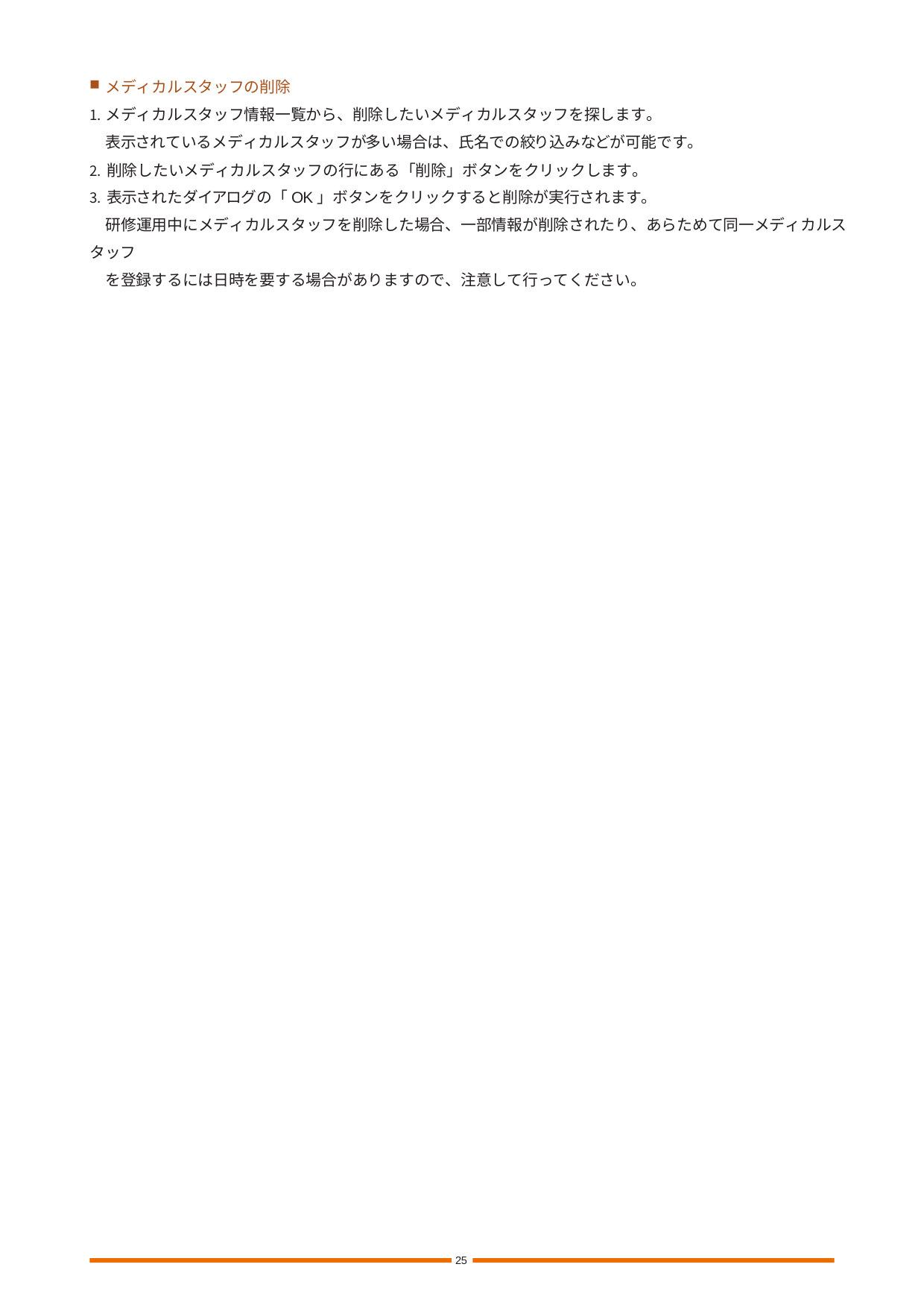

メディカルスタッフの削除
メディカルスタッフ情報一覧から、削除したいメディカルスタッフを探します。
表示されているメディカルスタッフが多い場合は、氏名での絞り込みなどが可能です。
削除したいメディカルスタッフの行にある「削除」ボタンをクリックします。
表示されたダイアログの「OK」ボタンをクリックすると削除が実行されます。
研修運用中にメディカルスタッフを削除した場合、一部情報が削除されたり、あらためて同一メディカルスタッフ
を登録するには日時を要する場合がありますので、注意して行ってください。
25